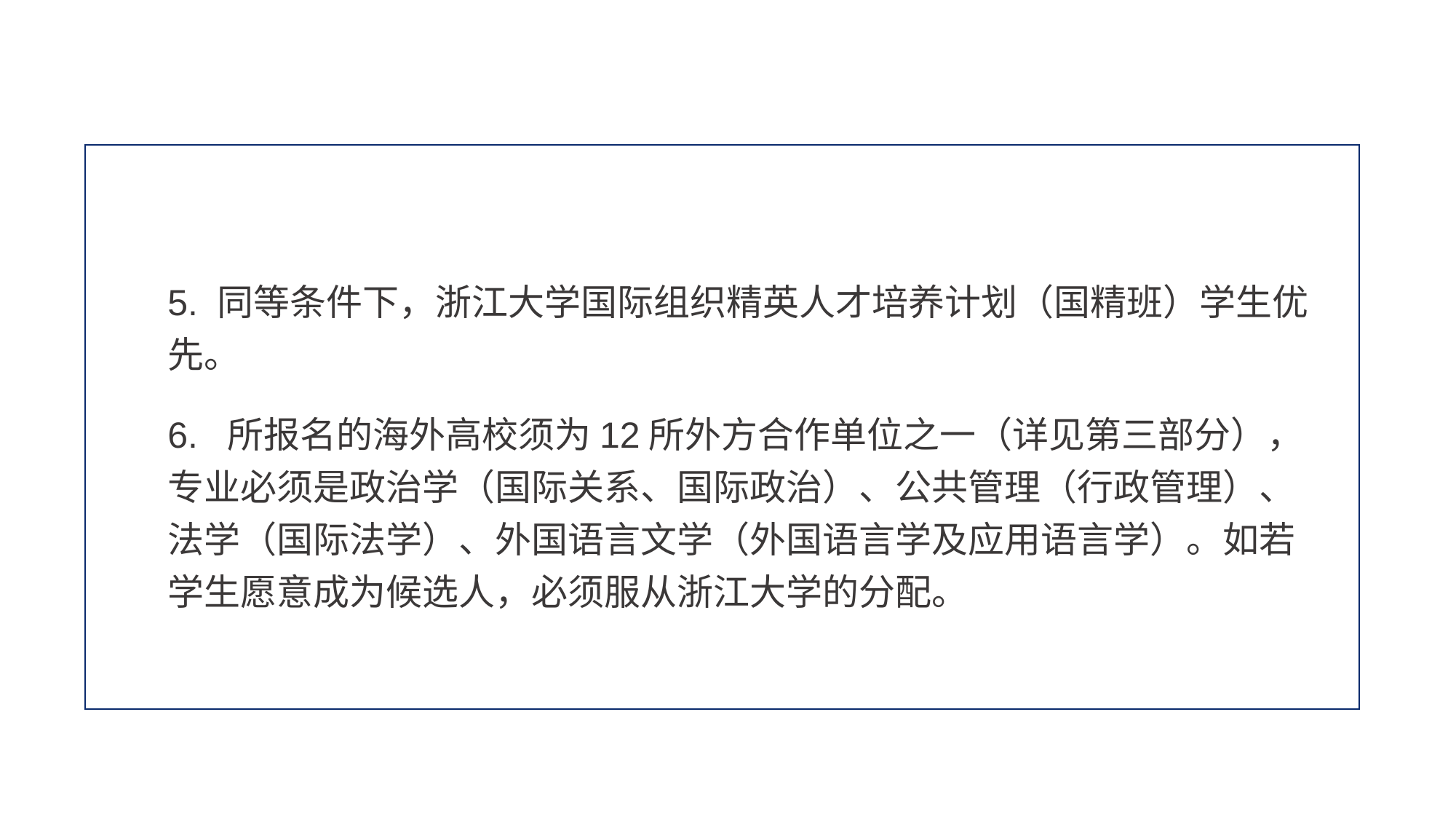

5. 同等条件下，浙江大学国际组织精英人才培养计划（国精班）学生优先。
6.  所报名的海外高校须为12所外方合作单位之一（详见第三部分），专业必须是政治学（国际关系、国际政治）、公共管理（行政管理）、法学（国际法学）、外国语言文学（外国语言学及应用语言学）。如若学生愿意成为候选人，必须服从浙江大学的分配。